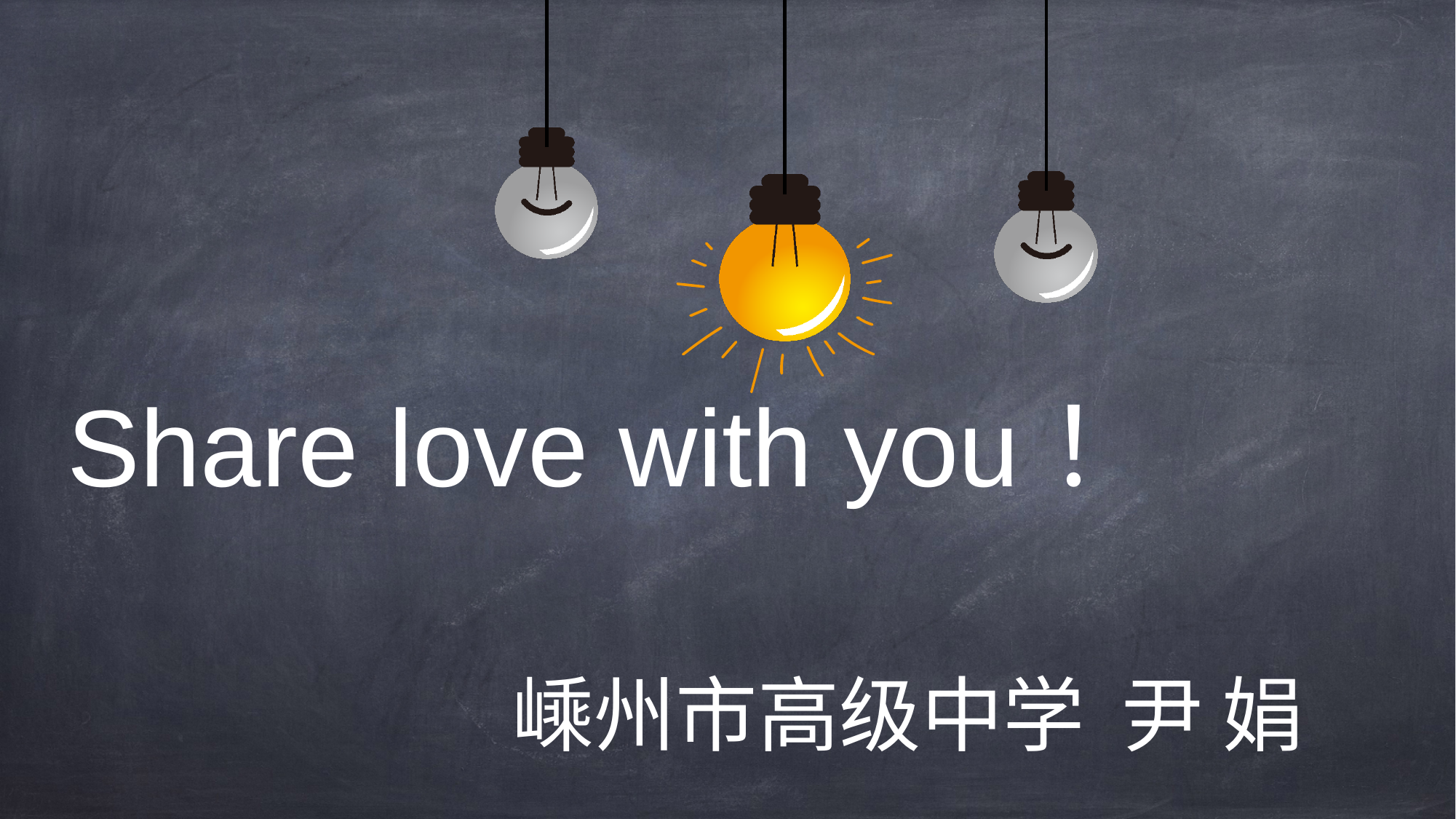

Share love with you！
嵊州市高级中学  尹 娟